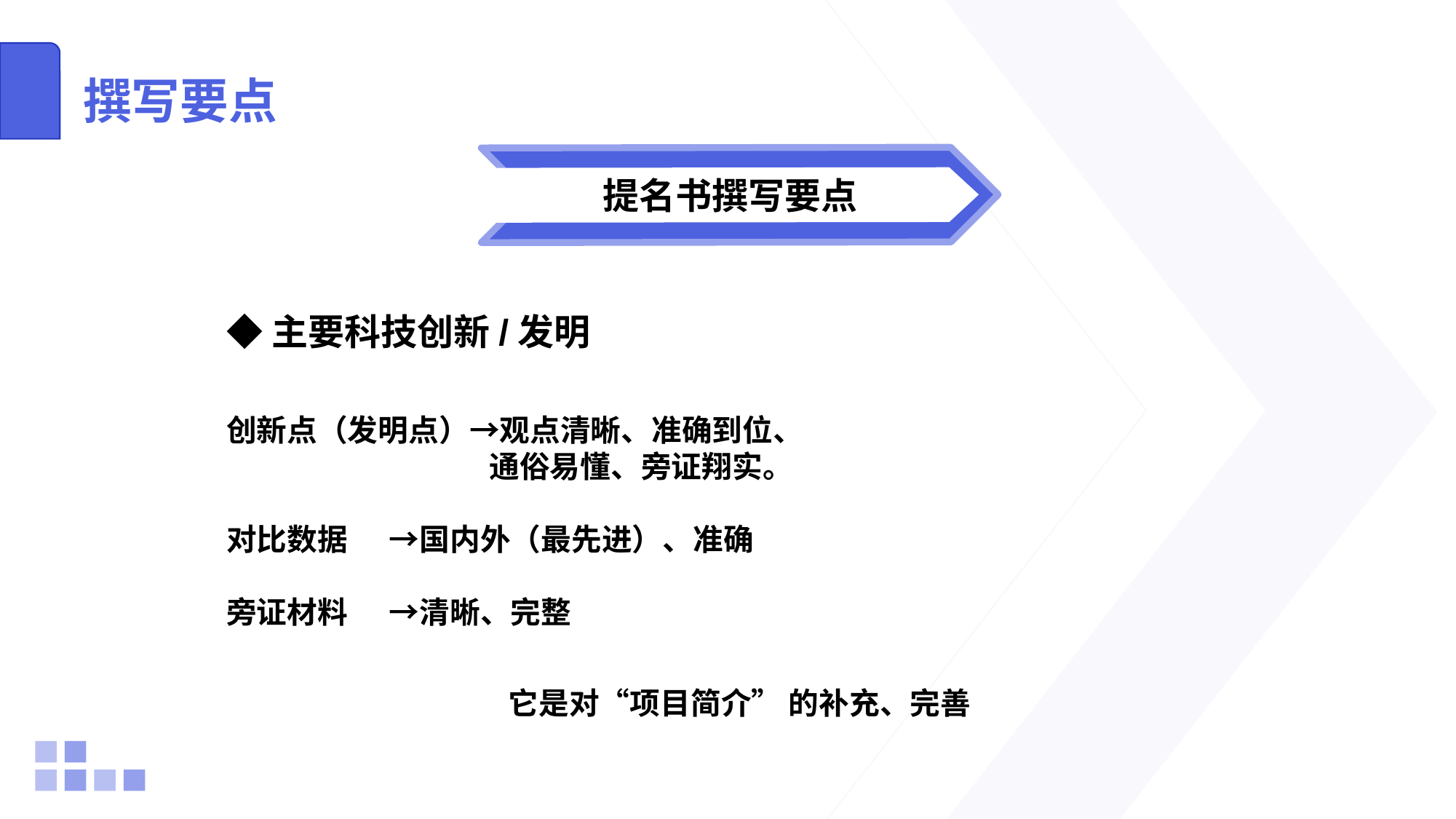

# 撰写要点

提名书撰写要点

◆主要科技创新/发明
创新点（发明点）→观点清晰、准确到位、
                                     通俗易懂、旁证翔实。

对比数据      →国内外（最先进）、准确

旁证材料      →清晰、完整

它是对“项目简介” 的补充、完善